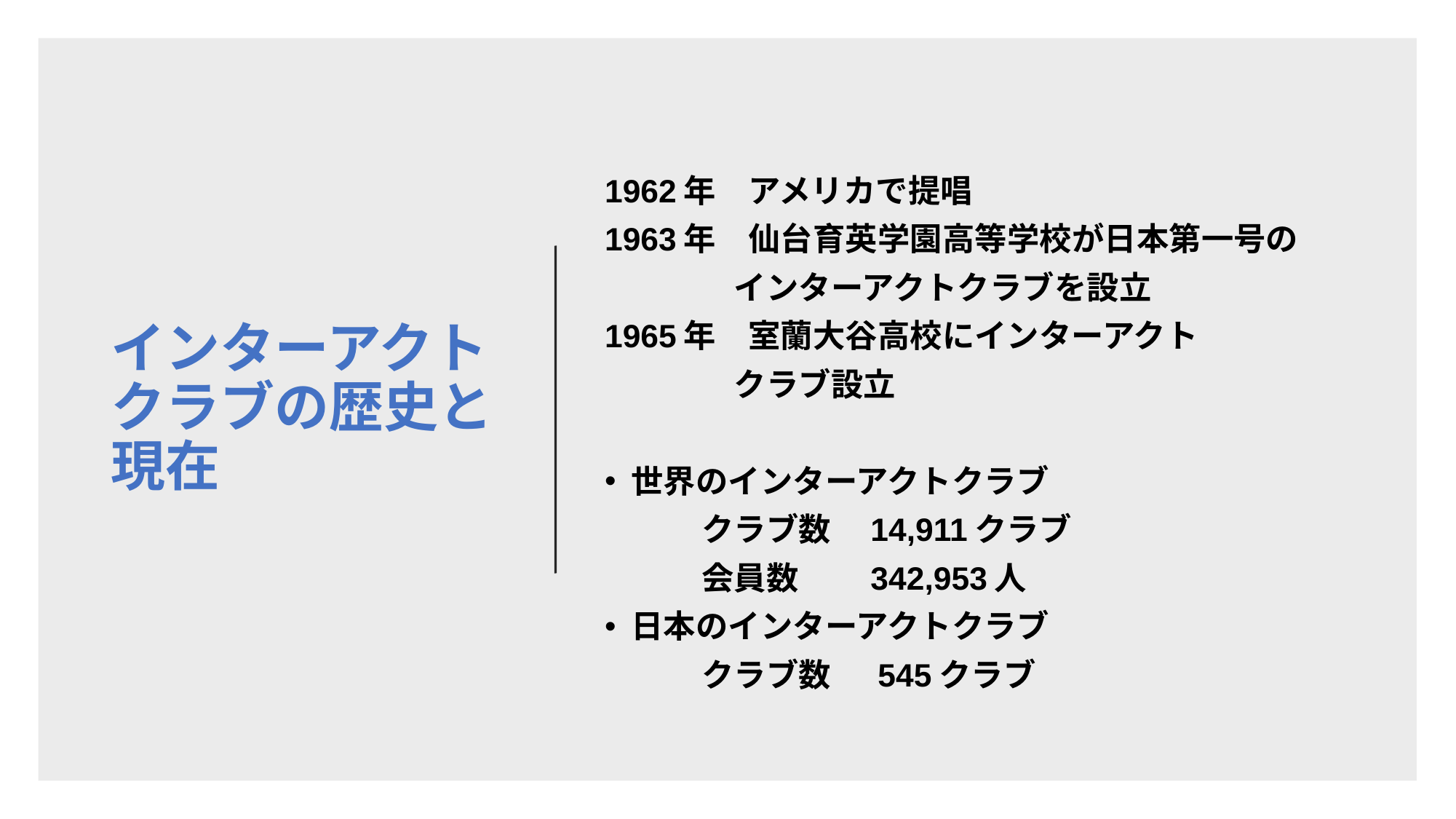

インターアクトクラブの歴史と現在

1962年　アメリカで提唱
1963年　仙台育英学園高等学校が日本第一号の
　　　　インターアクトクラブを設立
1965年　室蘭大谷高校にインターアクト
　　　　クラブ設立

世界のインターアクトクラブ
　　　クラブ数　14,911クラブ
　　　会員数　　342,953人
日本のインターアクトクラブ
　　　クラブ数　 545クラブ